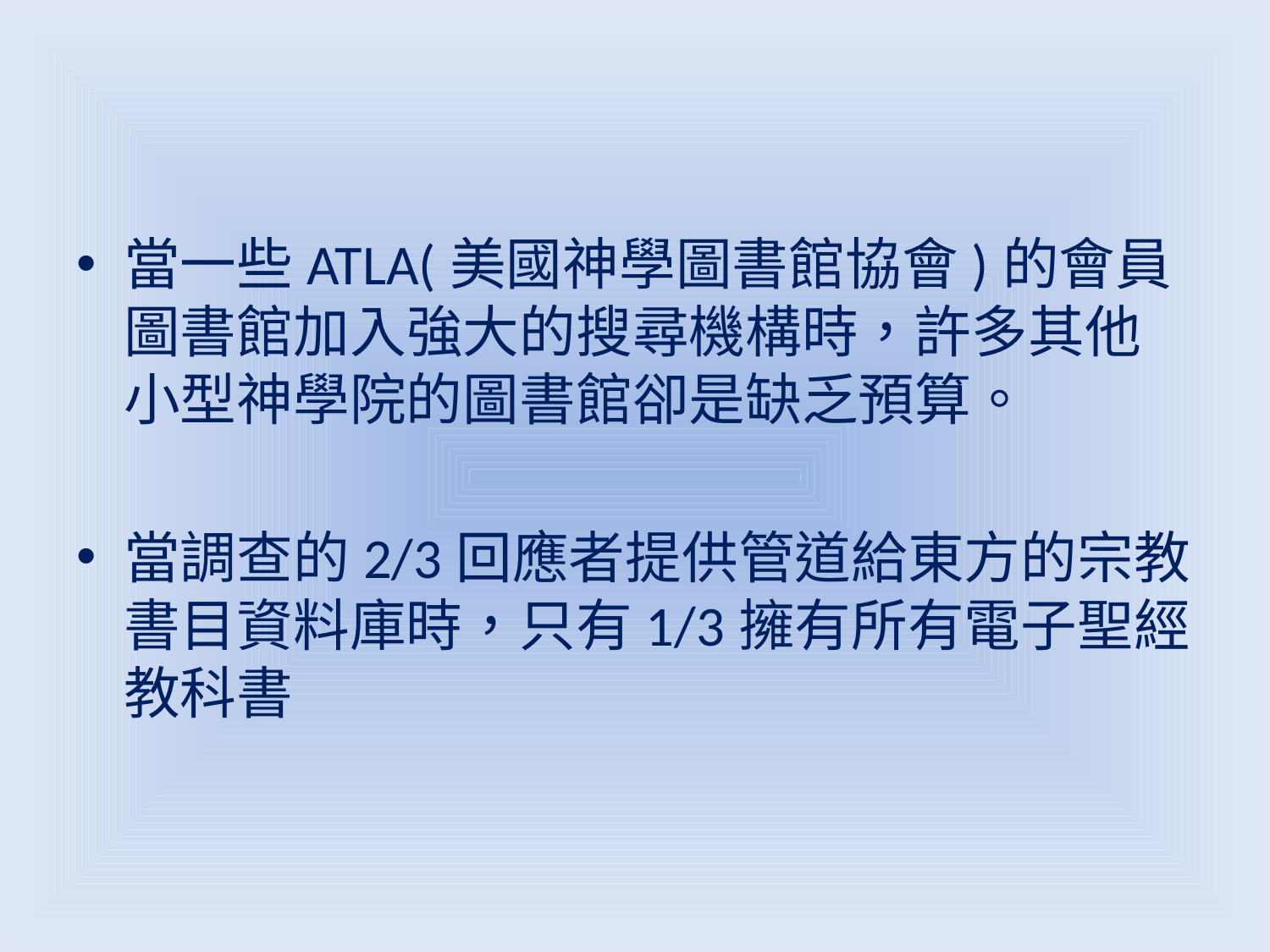

#
當一些ATLA(美國神學圖書館協會)的會員圖書館加入強大的搜尋機構時，許多其他小型神學院的圖書館卻是缺乏預算。

當調查的2/3回應者提供管道給東方的宗教書目資料庫時，只有1/3擁有所有電子聖經教科書